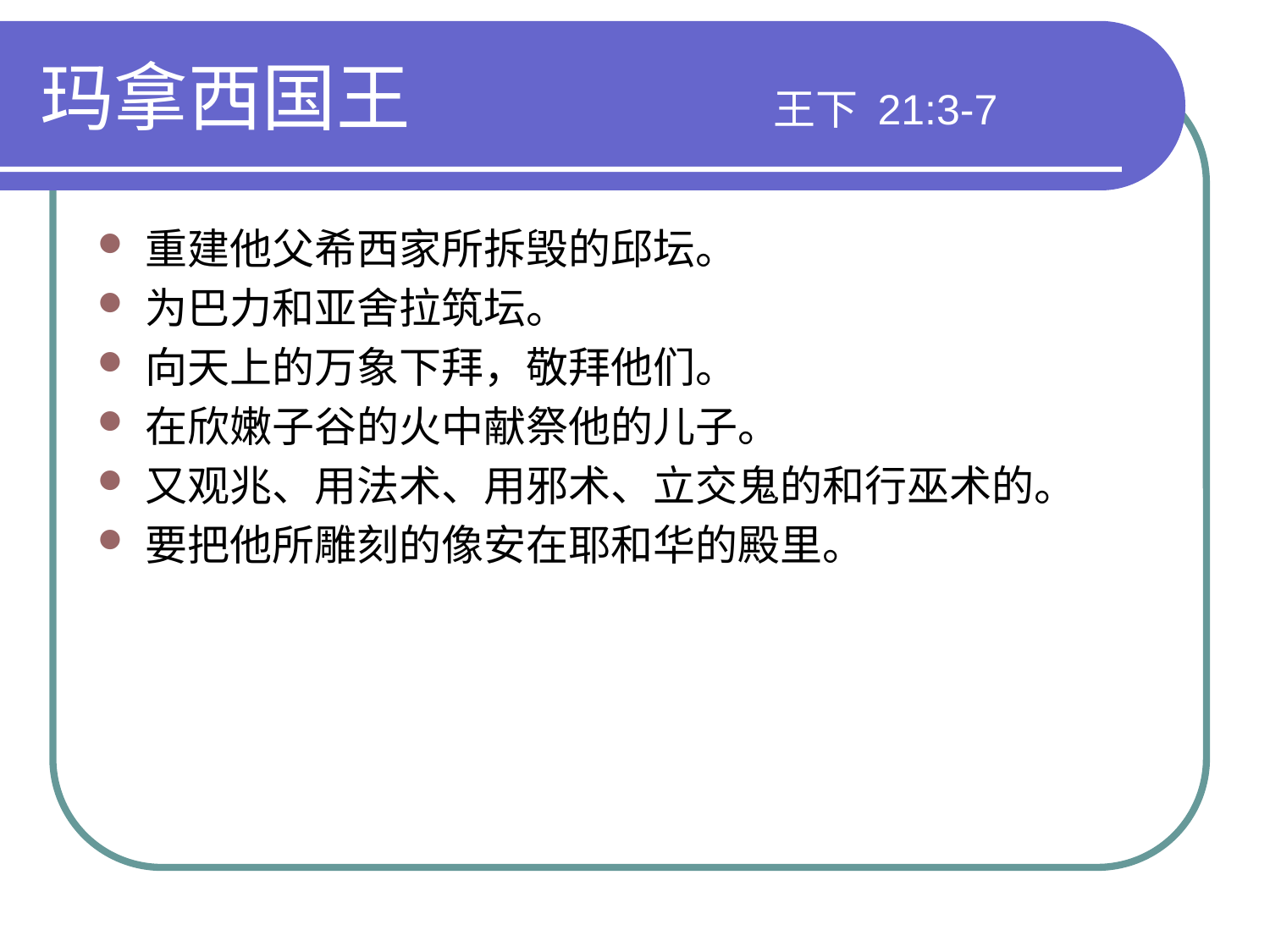

# 玛拿西国王                      王下 21:3-7
重建他父希西家所拆毁的邱坛。
为巴力和亚舍拉筑坛。
向天上的万象下拜，敬拜他们。
在欣嫩子谷的火中献祭他的儿子。
又观兆、用法术、用邪术、立交鬼的和行巫术的。
要把他所雕刻的像安在耶和华的殿里。